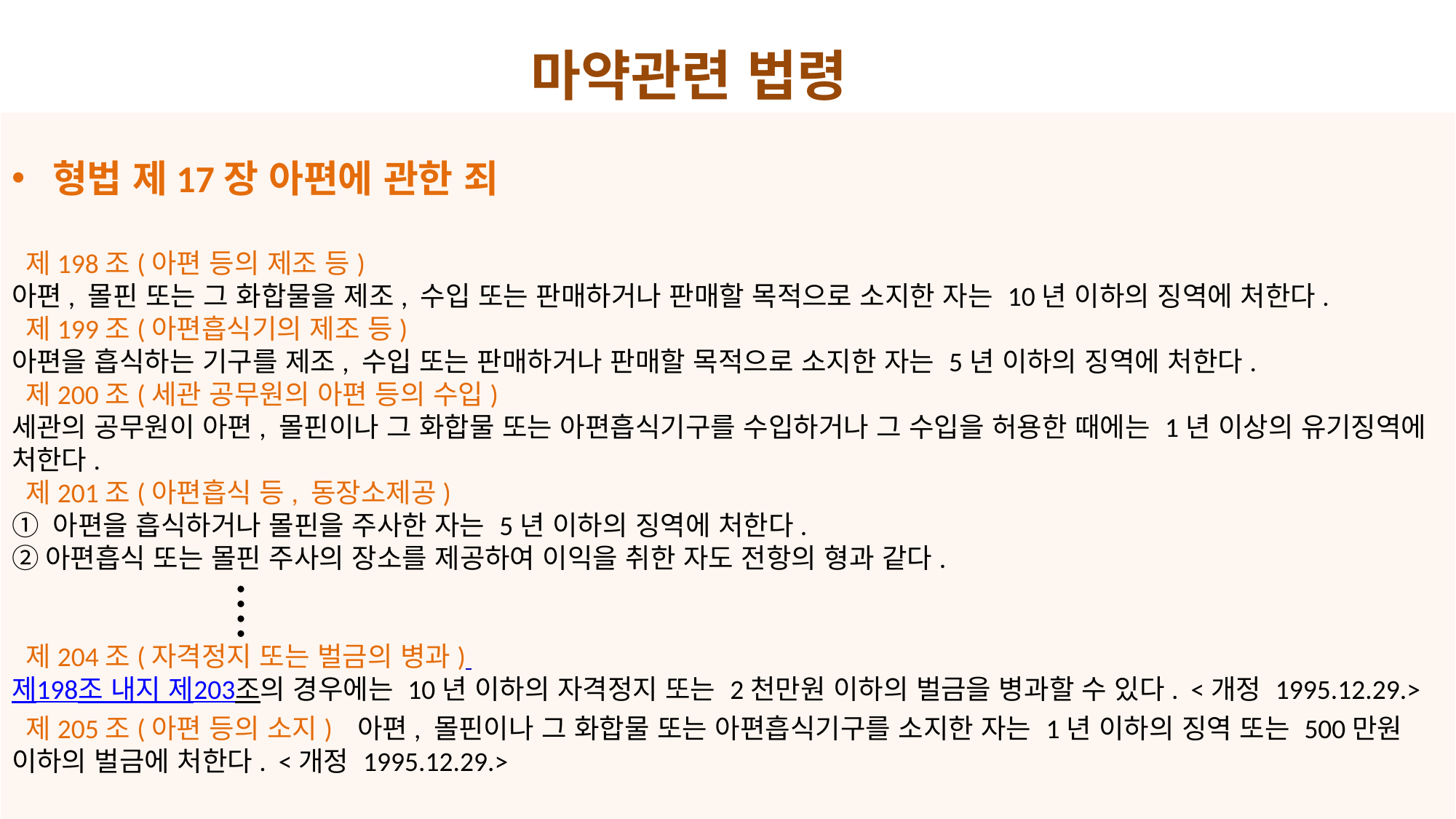

마약관련 법령
형법 제17장 아편에 관한 죄

 제198조(아편 등의 제조 등)
아편, 몰핀 또는 그 화합물을 제조, 수입 또는 판매하거나 판매할 목적으로 소지한 자는 10년 이하의 징역에 처한다.
 제199조(아편흡식기의 제조 등)
아편을 흡식하는 기구를 제조, 수입 또는 판매하거나 판매할 목적으로 소지한 자는 5년 이하의 징역에 처한다.
 제200조(세관 공무원의 아편 등의 수입)
세관의 공무원이 아편, 몰핀이나 그 화합물 또는 아편흡식기구를 수입하거나 그 수입을 허용한 때에는 1년 이상의 유기징역에 처한다.
 제201조(아편흡식 등, 동장소제공)
① 아편을 흡식하거나 몰핀을 주사한 자는 5년 이하의 징역에 처한다.
②아편흡식 또는 몰핀 주사의 장소를 제공하여 이익을 취한 자도 전항의 형과 같다.
                  ⁞
 제204조(자격정지 또는 벌금의 병과)
제198조 내지 제203조의 경우에는 10년 이하의 자격정지 또는 2천만원 이하의 벌금을 병과할 수 있다.  <개정 1995.12.29.>
 제205조(아편 등의 소지)   아편, 몰핀이나 그 화합물 또는 아편흡식기구를 소지한 자는 1년 이하의 징역 또는 500만원 이하의 벌금에 처한다.  <개정 1995.12.29.>